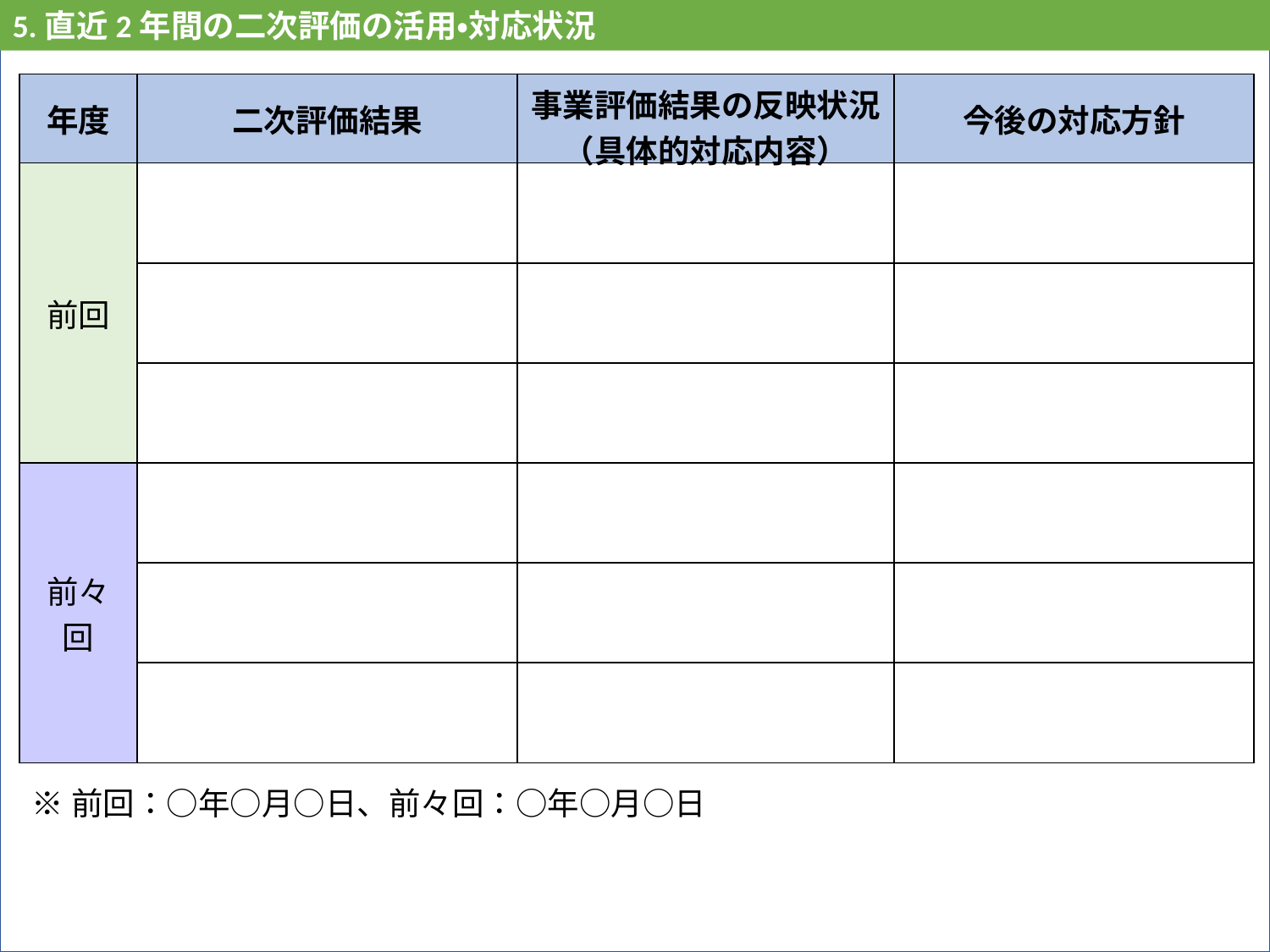

5.直近2年間の二次評価の活用・対応状況
11
| 年度 | 二次評価結果 | 事業評価結果の反映状況 （具体的対応内容） | 今後の対応方針 |
| --- | --- | --- | --- |
| 前回 |  |  |  |
|  |  |  |  |
|  |  |  |  |
| 前々回 |  |  |  |
| 前々回 |  |  |  |
| 前々回 |  |  |  |
※前回：○年○月○日、前々回：○年○月○日